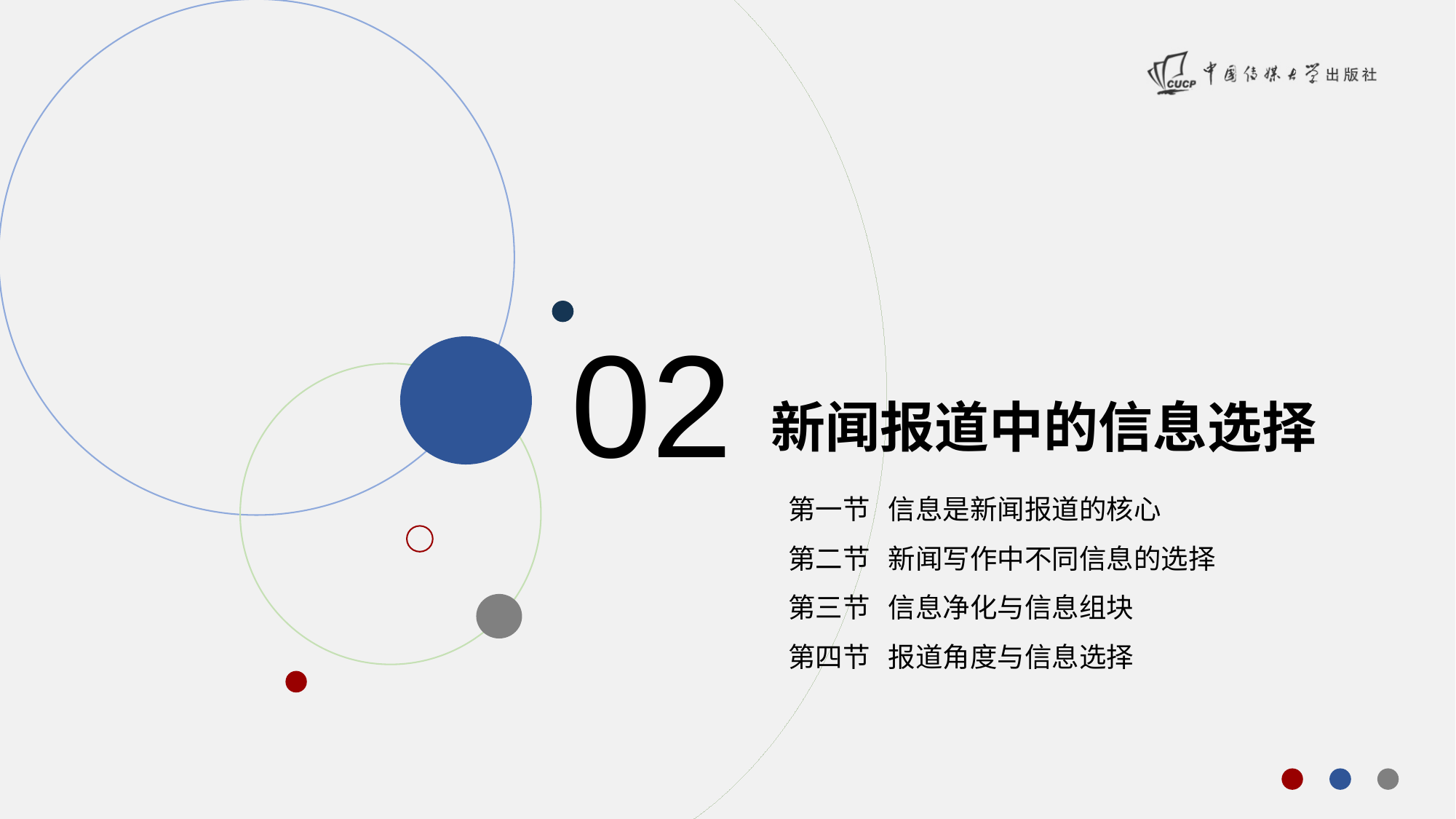

02

新闻报道中的信息选择
第一节   信息是新闻报道的核心
第二节   新闻写作中不同信息的选择
第三节   信息净化与信息组块
第四节   报道角度与信息选择